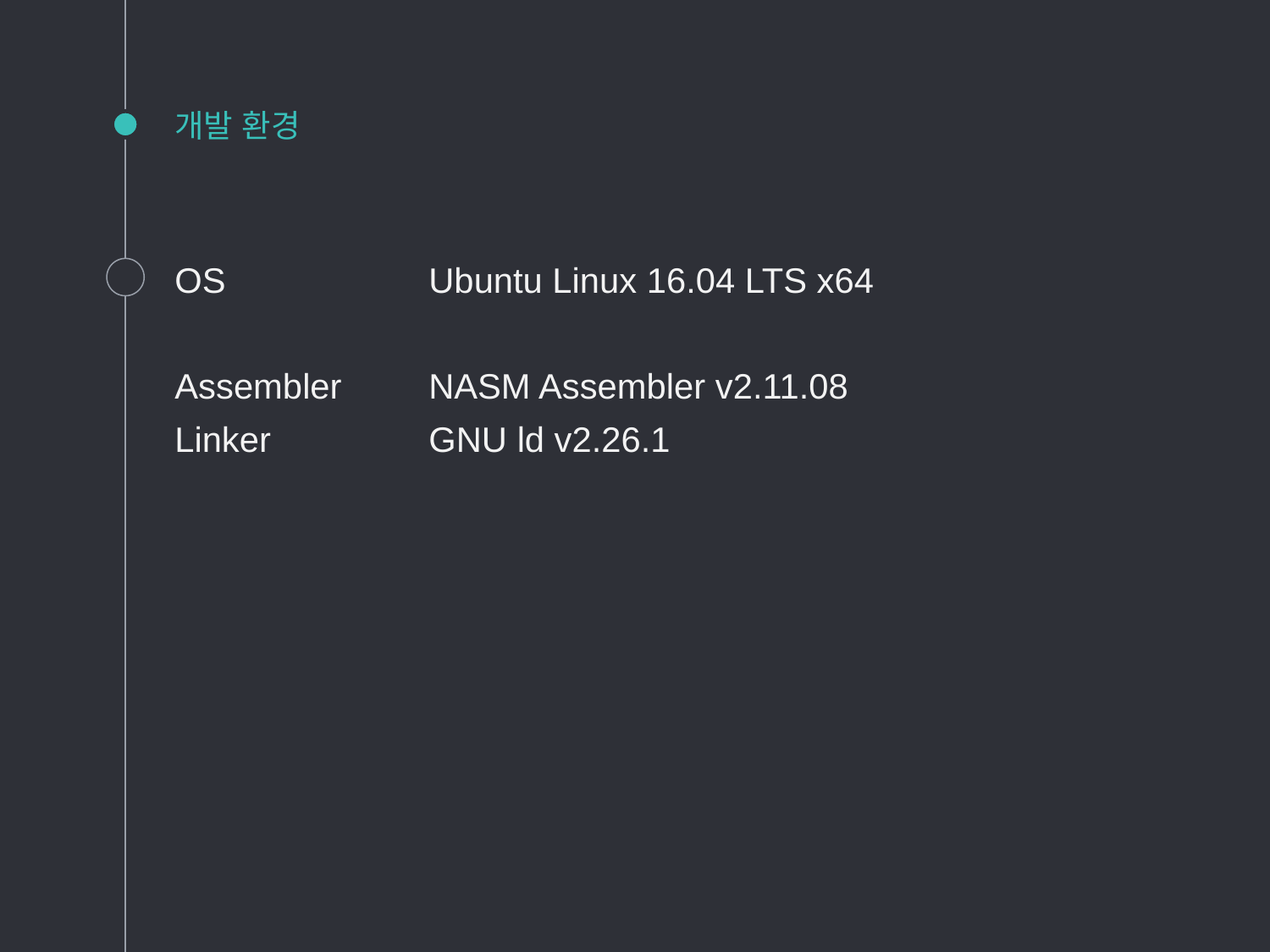

# 개발 환경
OS		Ubuntu Linux 16.04 LTS x64

Assembler	NASM Assembler v2.11.08
Linker		GNU ld v2.26.1